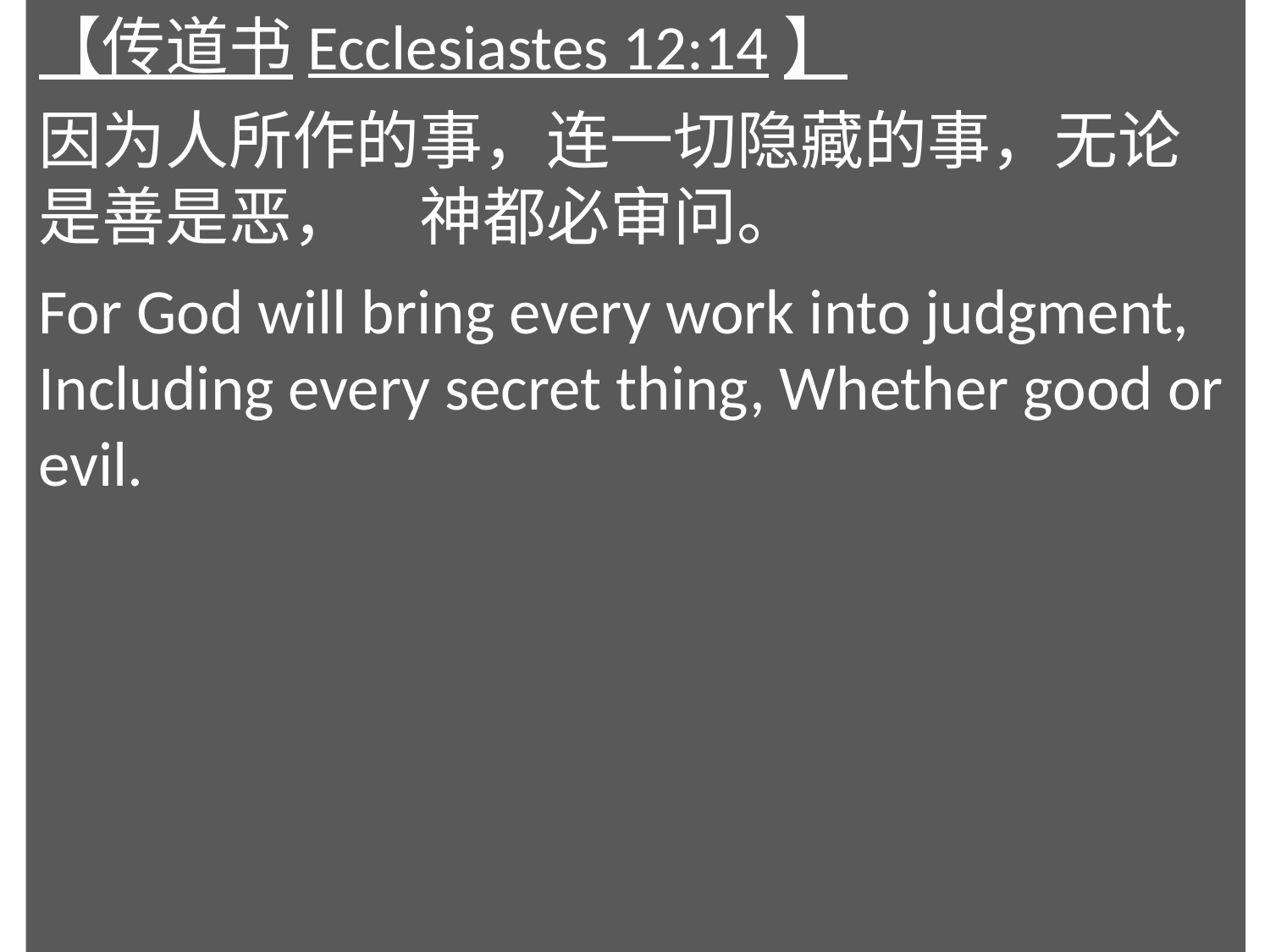

【传道书Ecclesiastes 12:14】
因为人所作的事，连一切隐藏的事，无论是善是恶，　神都必审问。
For God will bring every work into judgment, Including every secret thing, Whether good or evil.